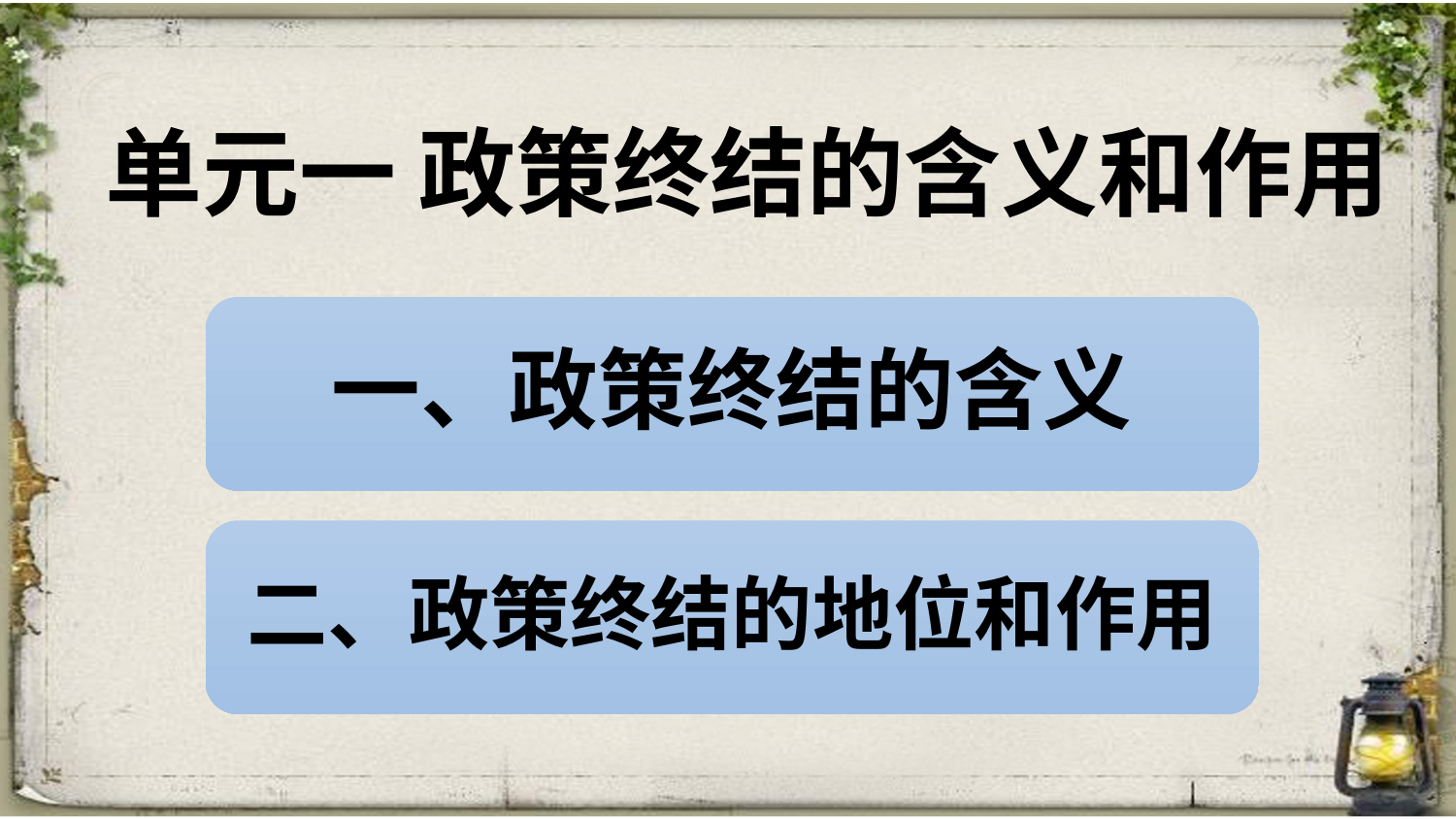

单元一 政策终结的含义和作用
一、政策终结的含义
二、政策终结的地位和作用